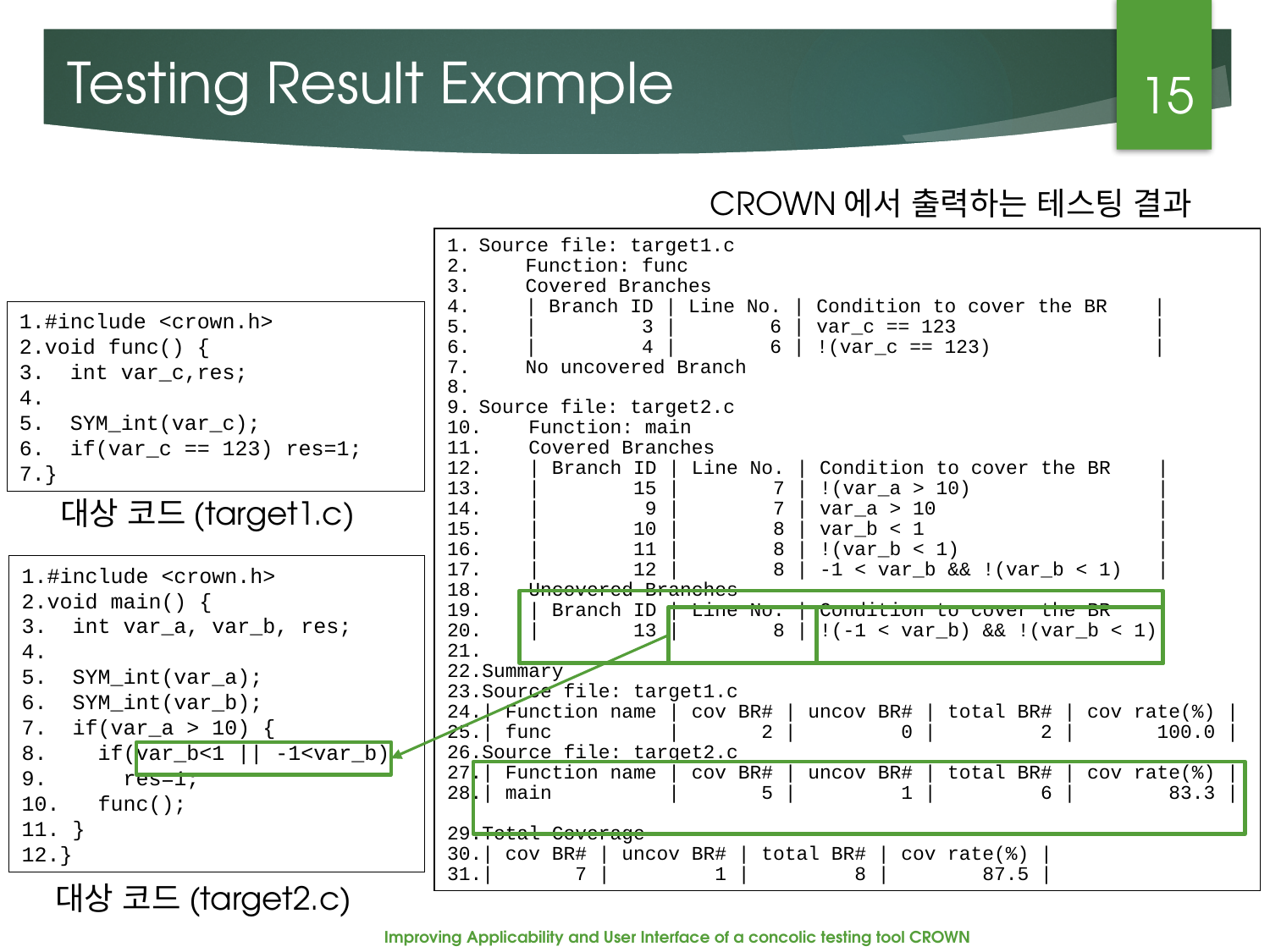

15
# Testing Result Example
CROWN에서 출력하는 테스팅 결과
Source file: target1.c
    Function: func
    Covered Branches
    | Branch ID | Line No. | Condition to cover the BR    |
    |         3 |        6 | var_c == 123                 |
    |         4 |        6 | !(var_c == 123)              |
    No uncovered Branch

Source file: target2.c
    Function: main
    Covered Branches
    | Branch ID | Line No. | Condition to cover the BR    |
    |        15 |        7 | !(var_a > 10)                |
    |         9 |        7 | var_a > 10                   |
    |        10 |        8 | var_b < 1                    |
    |        11 |        8 | !(var_b < 1)                 |
    |        12 |        8 | -1 < var_b && !(var_b < 1)   |
    Uncovered Branches
    | Branch ID | Line No. | Condition to cover the BR    |
    |        13 |        8 | !(-1 < var_b) && !(var_b < 1)|

Summary
Source file: target1.c
| Function name | cov BR# | uncov BR# | total BR# | cov rate(%) |
| func          |       2 |         0 |         2 |       100.0 |
Source file: target2.c
| Function name | cov BR# | uncov BR# | total BR# | cov rate(%) |
| main          |       5 |         1 |         6 |        83.3 |

Total Coverage
| cov BR# | uncov BR# | total BR# | cov rate(%) |
|       7 |         1 |         8 |        87.5 |
1.#include <crown.h>
2.void func() {
3.  int var_c,res;
4.
5.  SYM_int(var_c);
6.  if(var_c == 123) res=1;
7.}
대상 코드(target1.c)
1.#include <crown.h>
2.void main() {
3.  int var_a, var_b, res;
4.
5.  SYM_int(var_a);
6.  SYM_int(var_b);
7.  if(var_a > 10) {
8.    if(var_b<1 || -1<var_b)
9.      res=1;
10.   func();
11. }
12.}

대상 코드(target2.c)
Improving Applicability and User Interface of a concolic testing tool CROWN